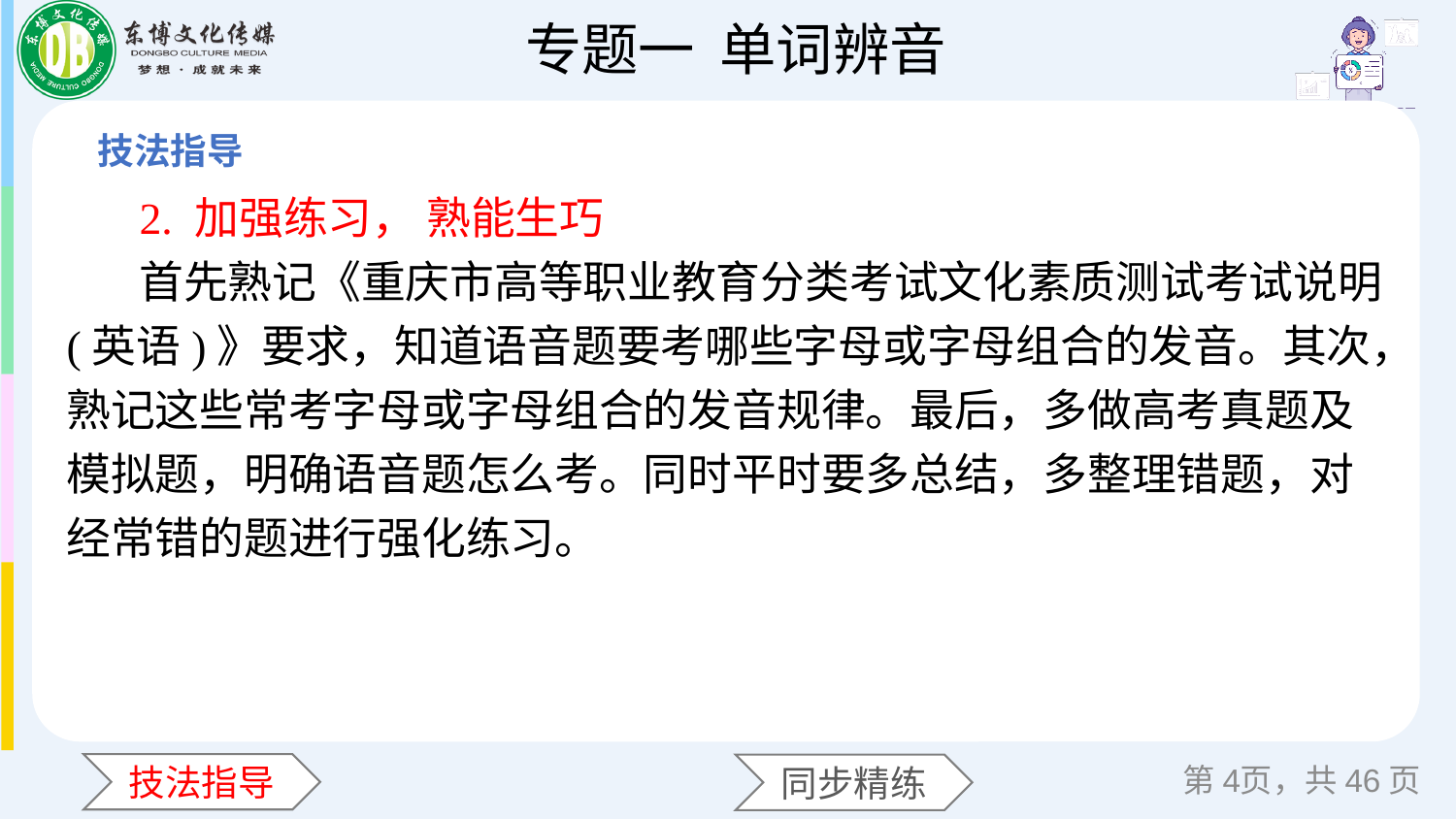

2. 加强练习， 熟能生巧
首先熟记《重庆市高等职业教育分类考试文化素质测试考试说明(英语)》要求，知道语音题要考哪些字母或字母组合的发音。其次，熟记这些常考字母或字母组合的发音规律。最后，多做高考真题及模拟题，明确语音题怎么考。同时平时要多总结，多整理错题，对经常错的题进行强化练习。
第4页，共46页